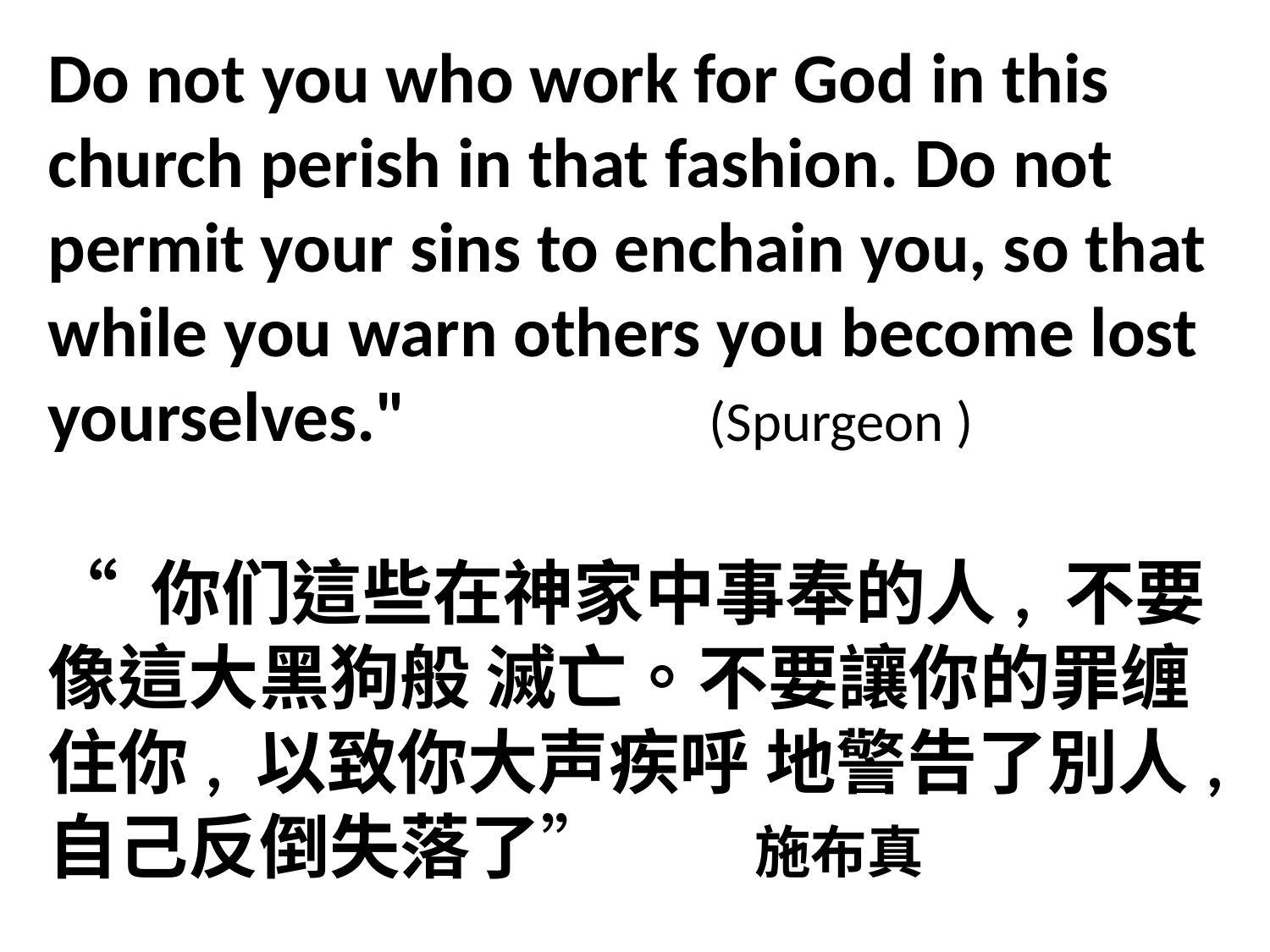

Do not you who work for God in this church perish in that fashion. Do not permit your sins to enchain you, so that while you warn others you become lost yourselves."                   (Spurgeon )

“ 你们這些在神家中事奉的人, 不要像這大黑狗般 滅亡。不要讓你的罪缠住你, 以致你大声疾呼 地警告了別人,自己反倒失落了”         施布真